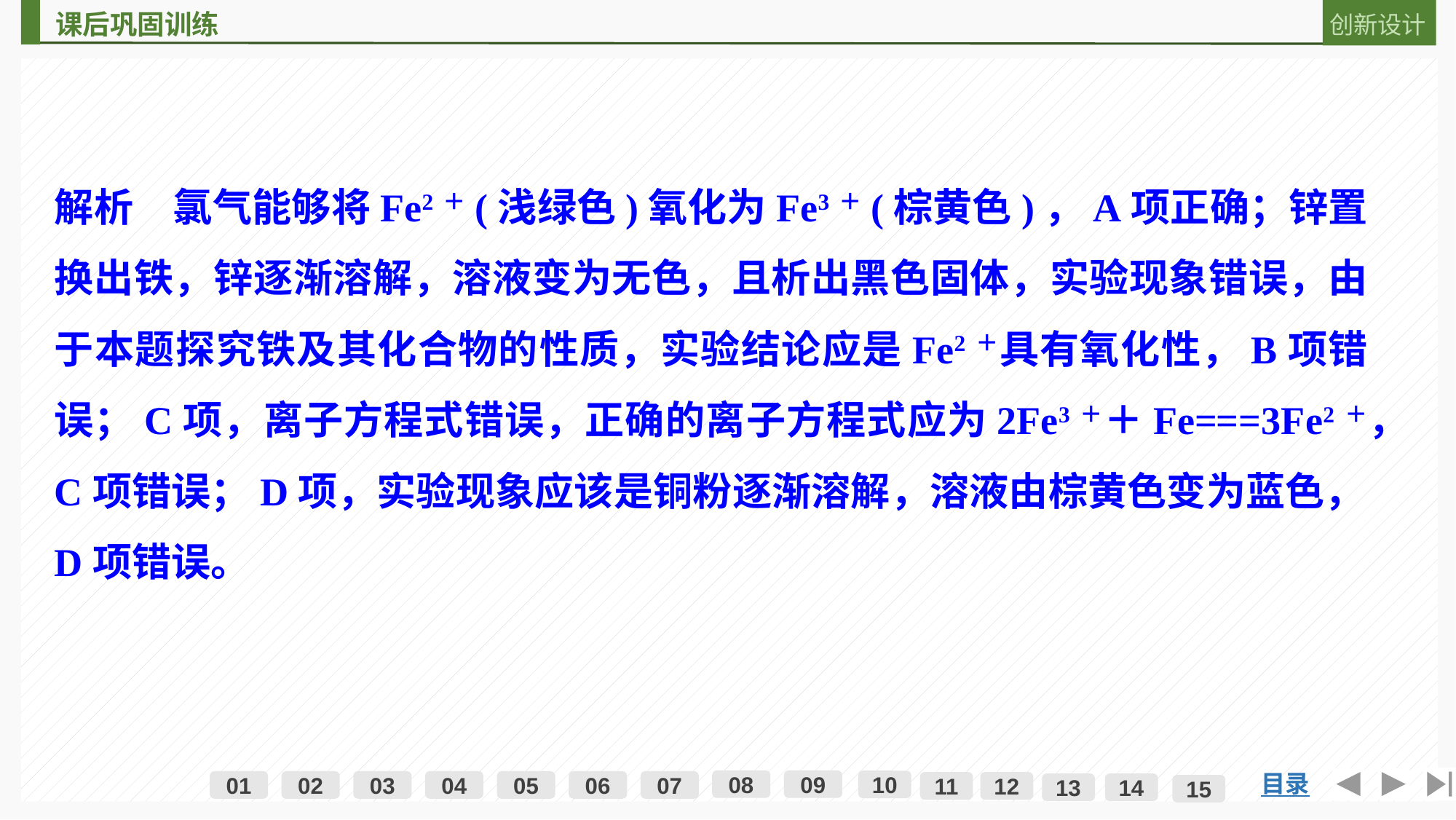

解析　氯气能够将Fe2＋(浅绿色)氧化为Fe3＋(棕黄色)，A项正确；锌置换出铁，锌逐渐溶解，溶液变为无色，且析出黑色固体，实验现象错误，由于本题探究铁及其化合物的性质，实验结论应是Fe2＋具有氧化性，B项错误；C项，离子方程式错误，正确的离子方程式应为2Fe3＋＋Fe===3Fe2＋，C项错误；D项，实验现象应该是铜粉逐渐溶解，溶液由棕黄色变为蓝色，D项错误。